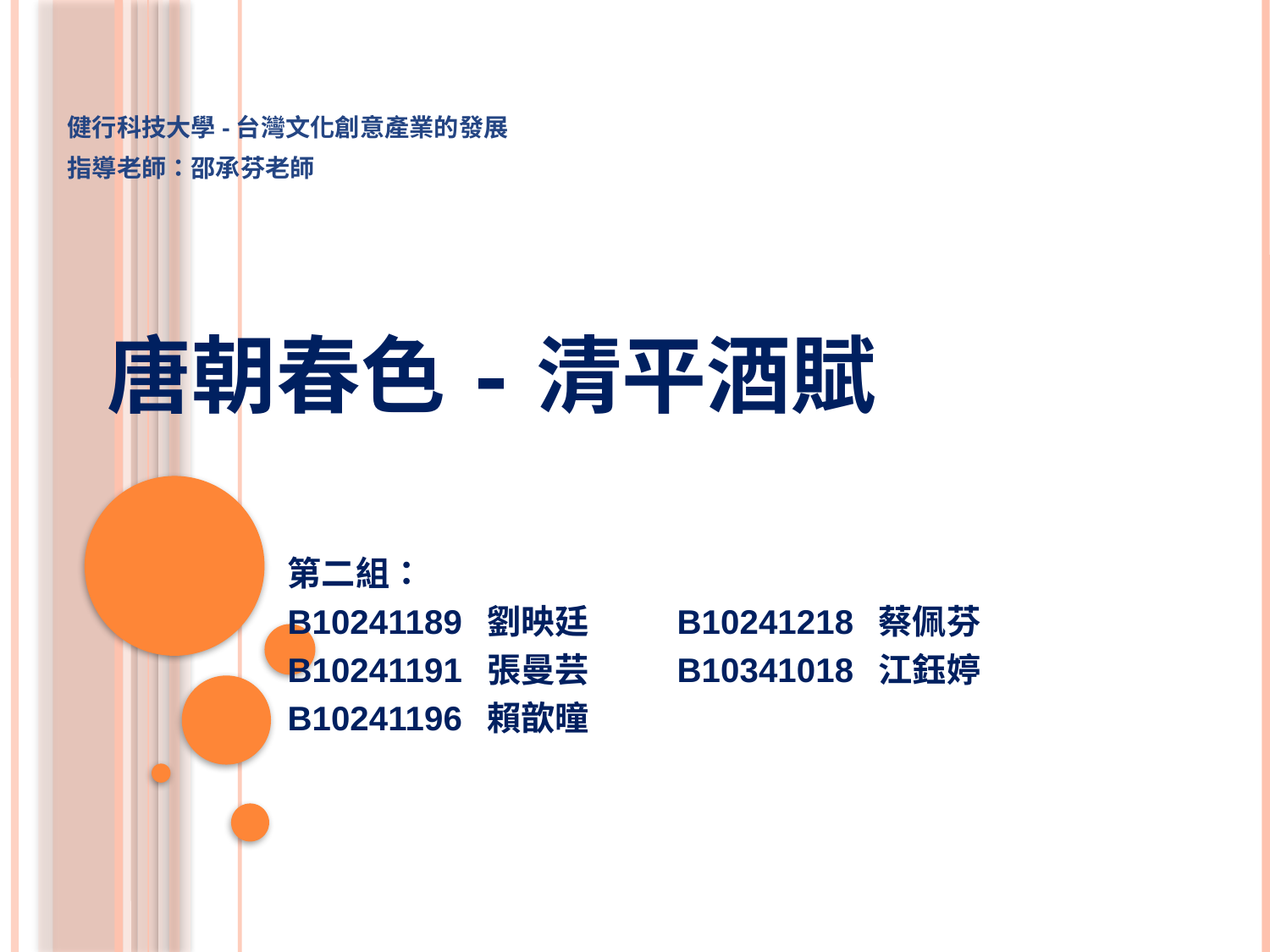

健行科技大學-台灣文化創意產業的發展
指導老師：邵承芬老師
# 唐朝春色-清平酒賦
第二組：
B10241189  劉映廷
B10241191  張曼芸
B10241196  賴歆曈

B10241218  蔡佩芬
B10341018  江鈺婷